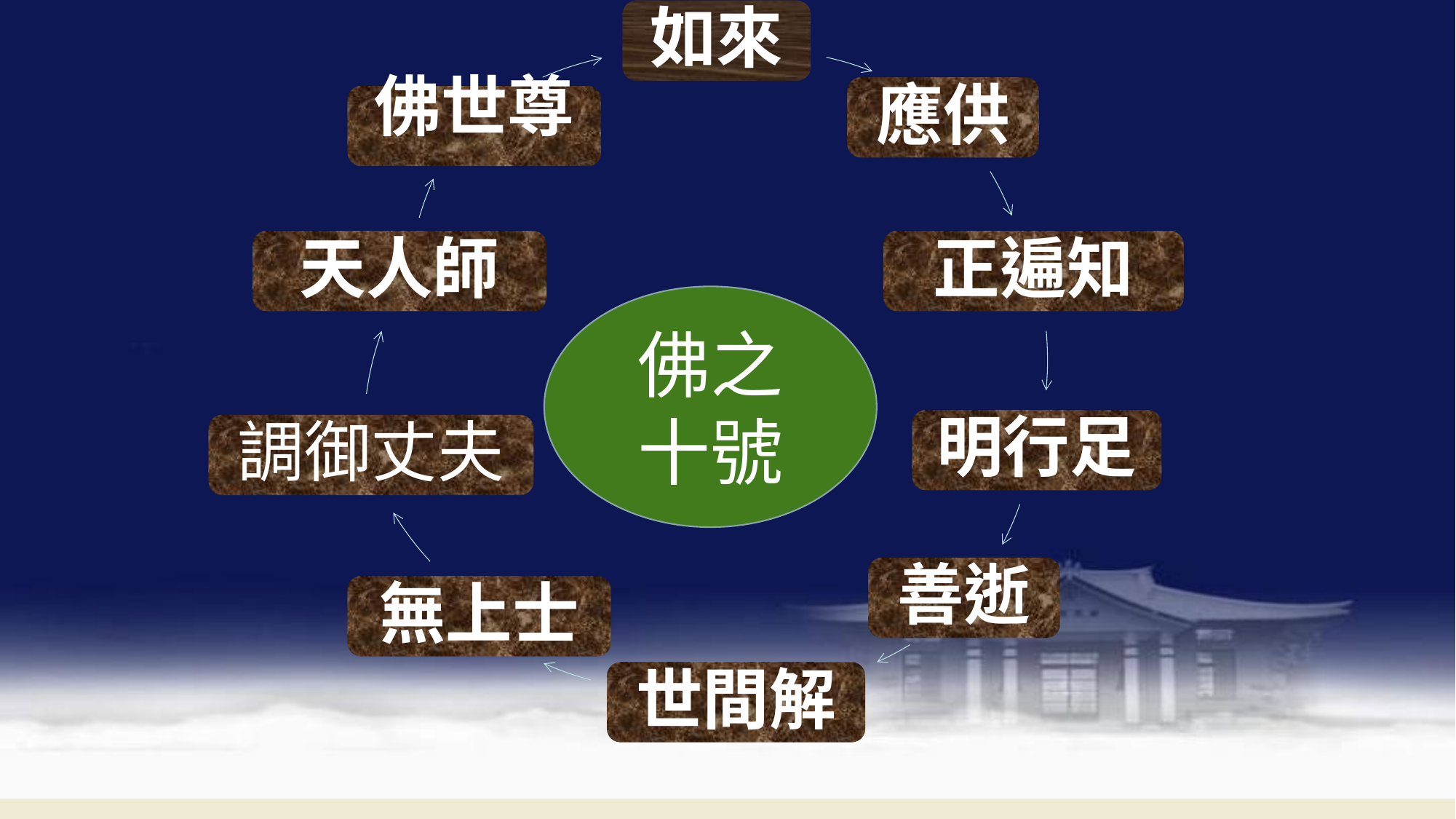

如來
應供
正遍知
明行足
善逝
世間解
無上士
調御丈夫
天人師
佛世尊
佛之十號